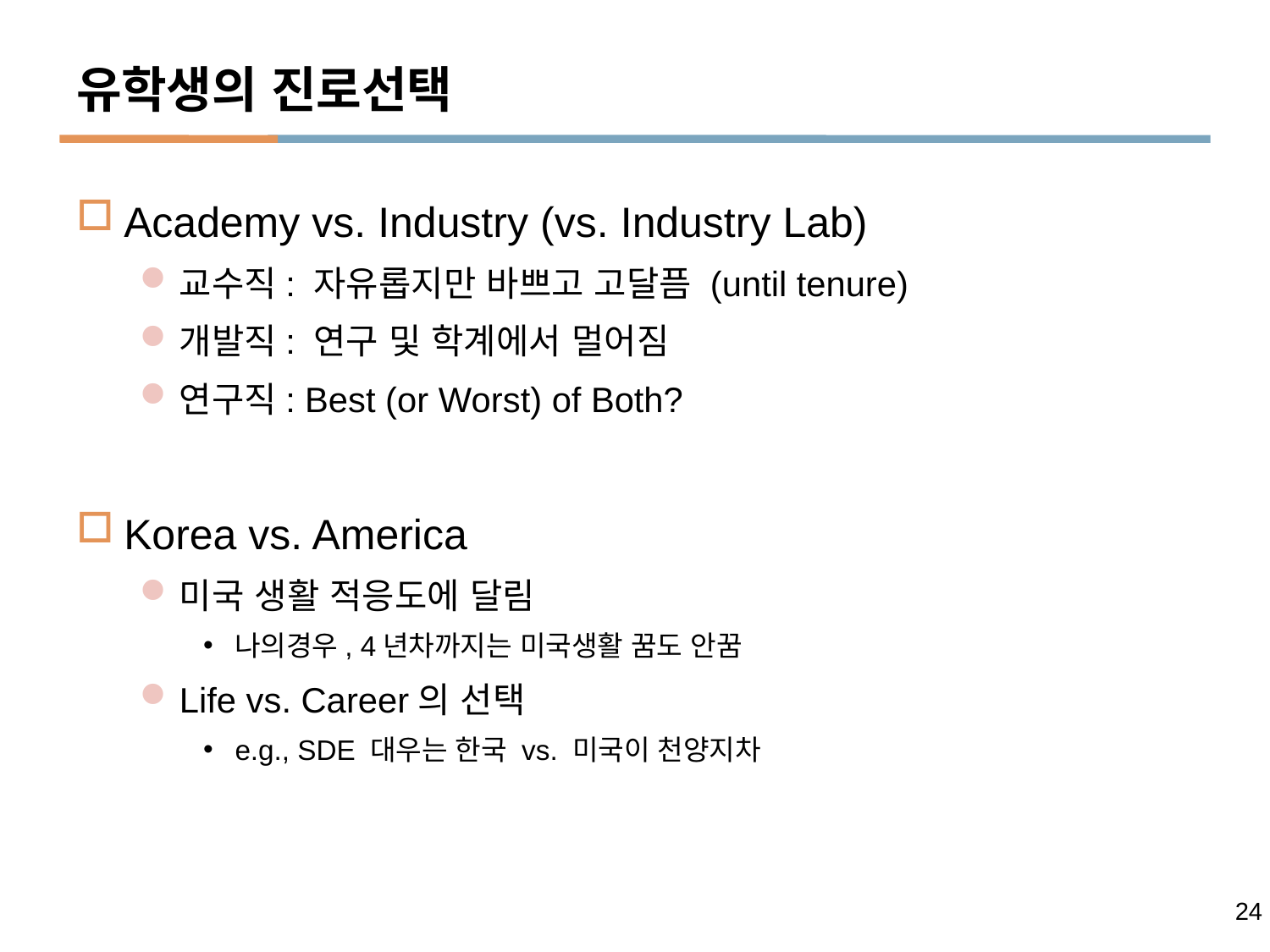

# 유학생의 진로선택
Academy vs. Industry (vs. Industry Lab)
교수직: 자유롭지만 바쁘고 고달픔 (until tenure)
개발직: 연구 및 학계에서 멀어짐
연구직: Best (or Worst) of Both?

Korea vs. America
미국 생활 적응도에 달림
나의경우, 4년차까지는 미국생활 꿈도 안꿈
Life vs. Career의 선택
e.g., SDE 대우는 한국 vs. 미국이 천양지차